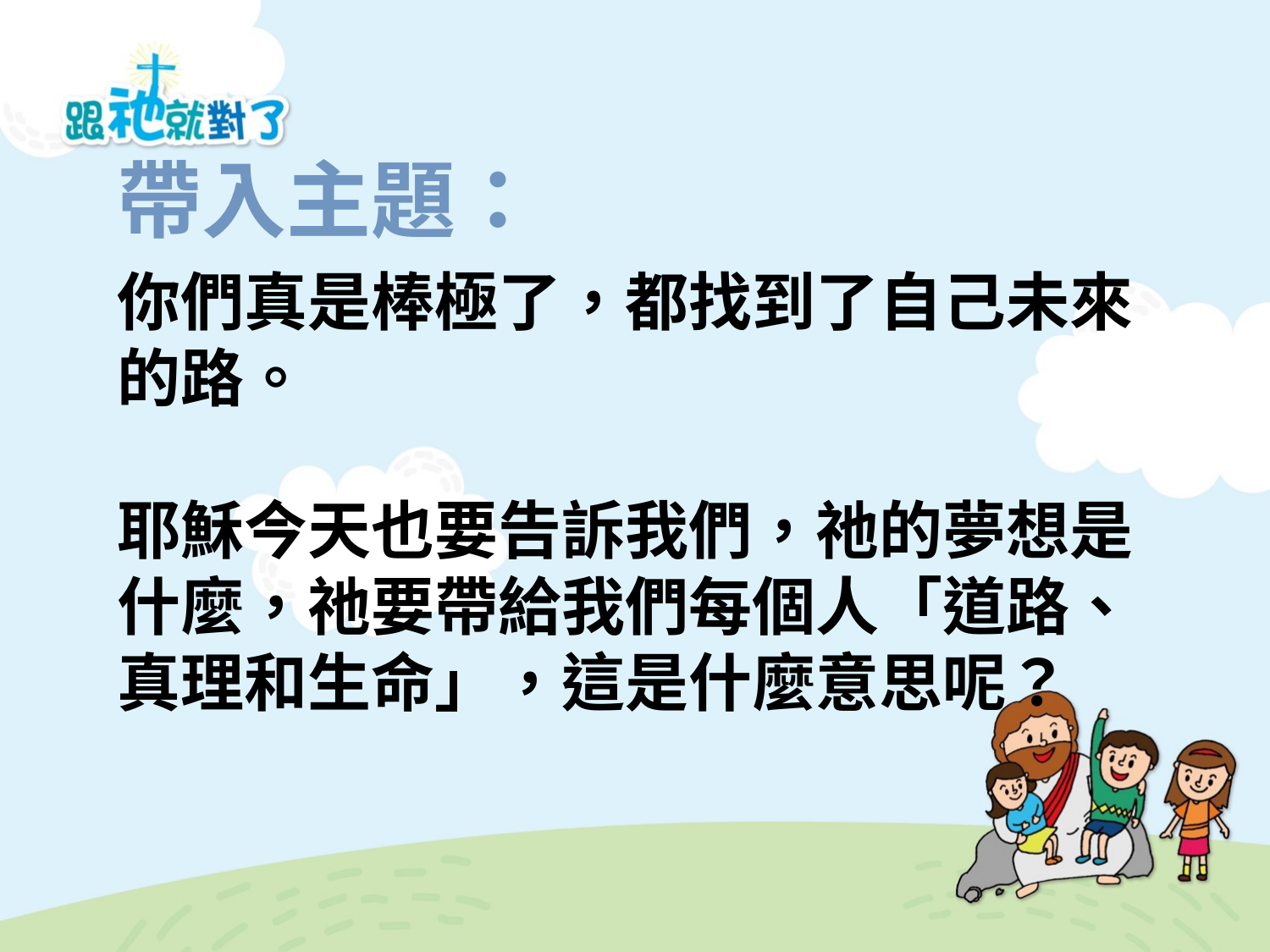

帶入主題：
你們真是棒極了，都找到了自己未來的路。

耶穌今天也要告訴我們，祂的夢想是什麼，祂要帶給我們每個人「道路、真理和生命」，這是什麼意思呢？